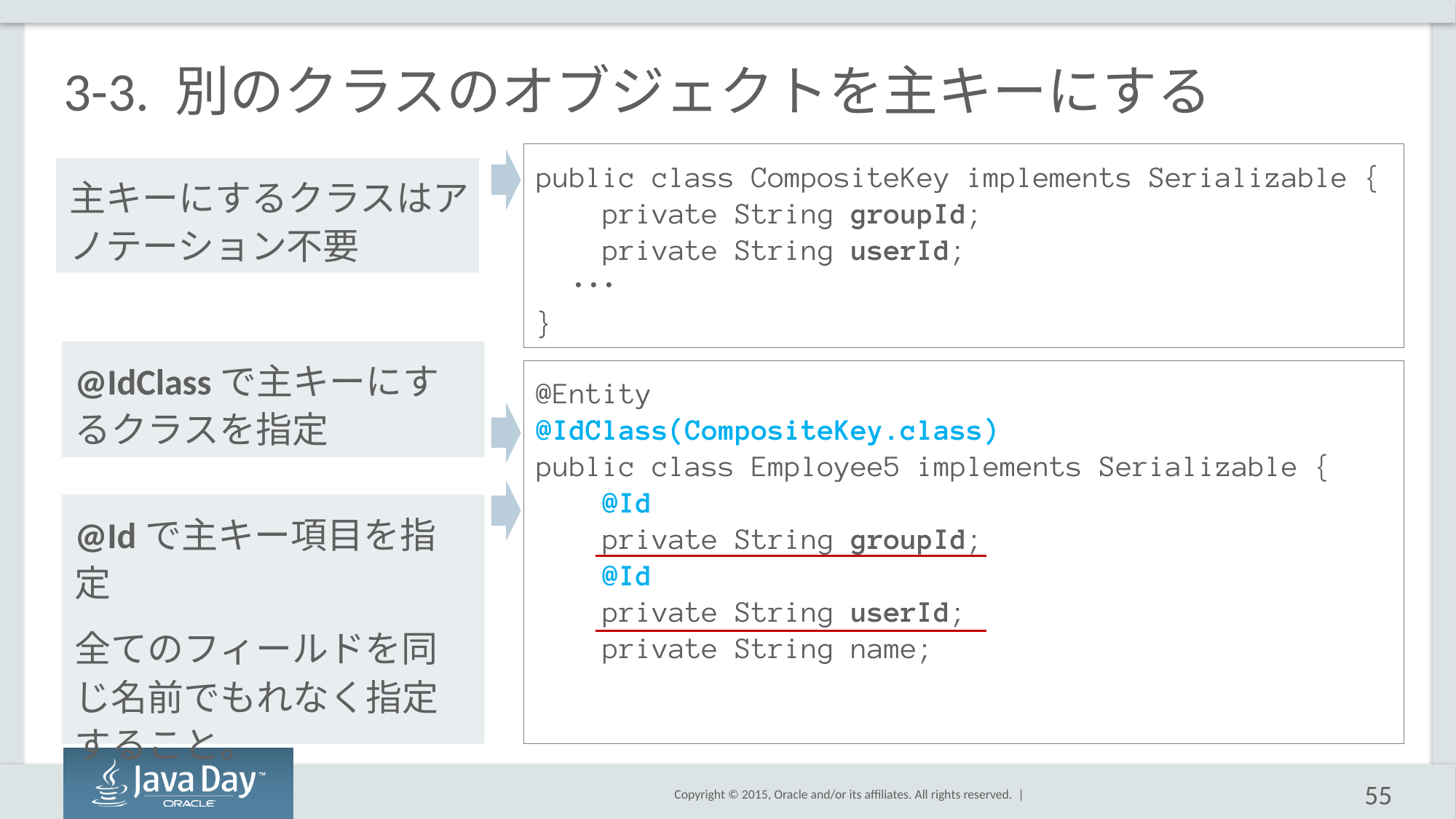

# 3-3. 別のクラスのオブジェクトを主キーにする
public class CompositeKey implements Serializable {
    private String groupId;
    private String userId;
    ･･･
}

主キーにするクラスはアノテーション不要

@IdClassで主キーにするクラスを指定

@Entity
@IdClass(CompositeKey.class)
public class Employee5 implements Serializable {
    @Id
    private String groupId;
    @Id
    private String userId;
    private String name;

@Idで主キー項目を指定
全てのフィールドを同じ名前でもれなく指定すること。
55